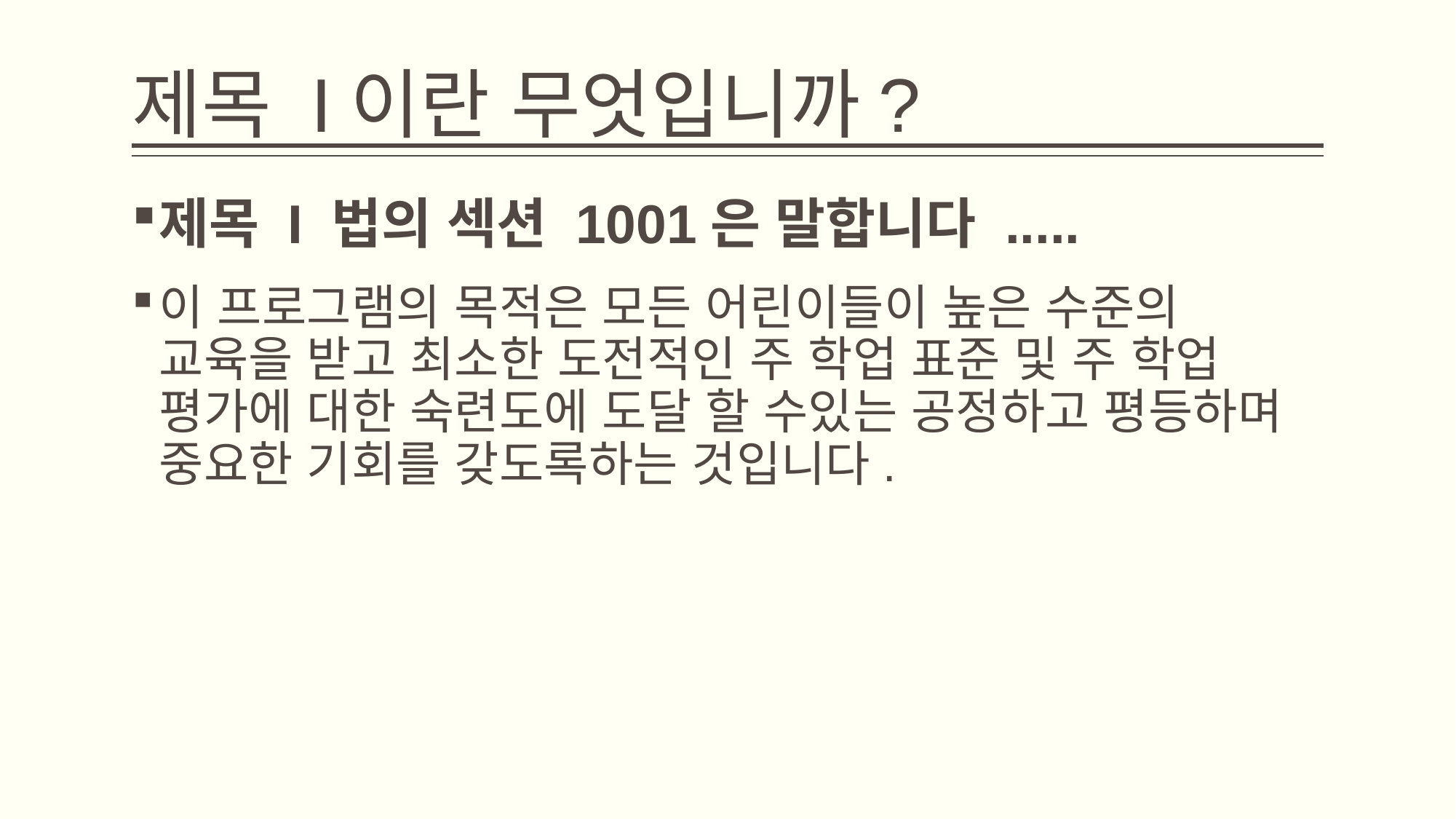

# 제목 I이란 무엇입니까?

제목 I 법의 섹션 1001은 말합니다 .....
이 프로그램의 목적은 모든 어린이들이 높은 수준의 교육을 받고 최소한 도전적인 주 학업 표준 및 주 학업 평가에 대한 숙련도에 도달 할 수있는 공정하고 평등하며 중요한 기회를 갖도록하는 것입니다.